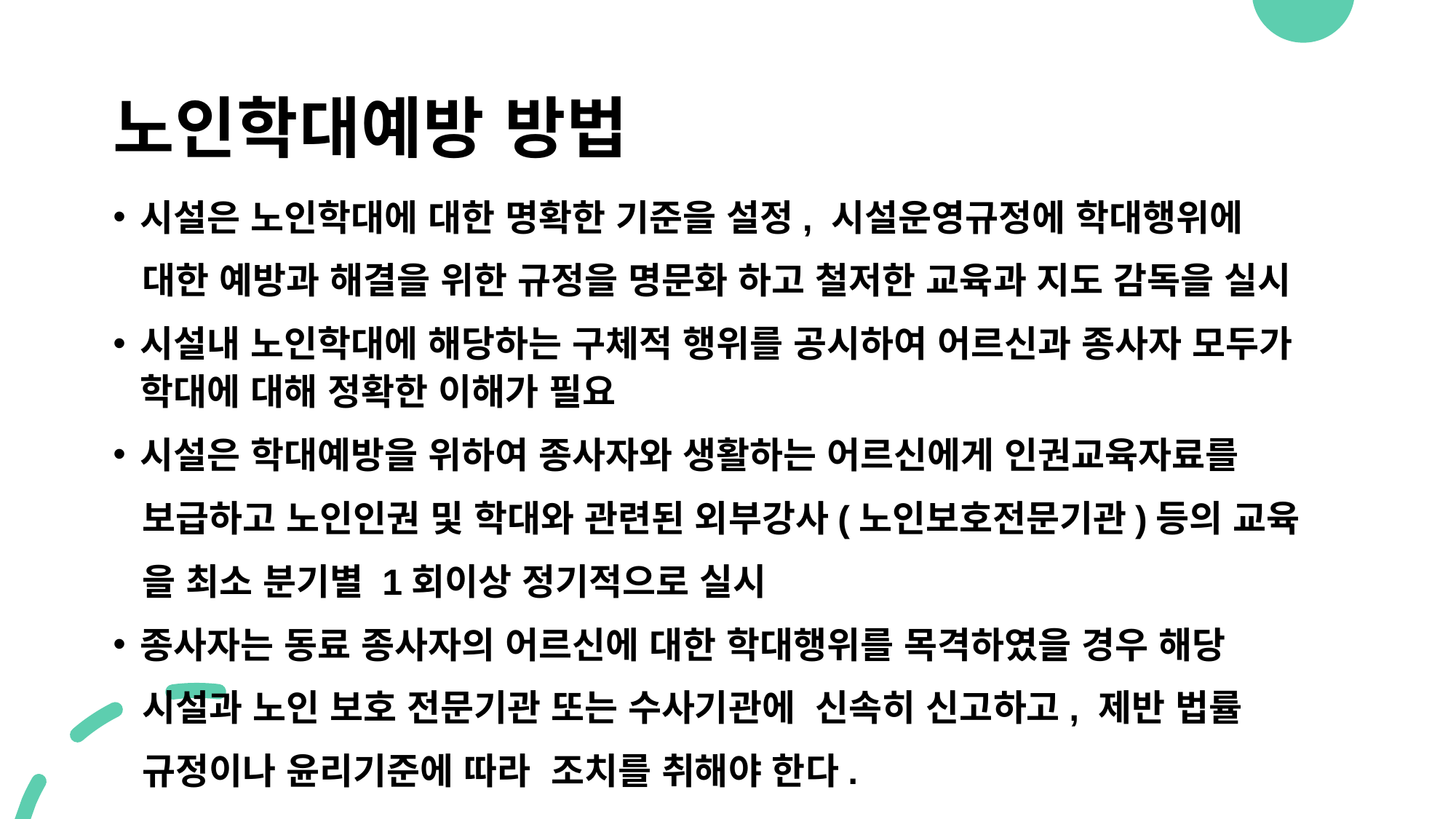

# 노인학대예방 방법
시설은 노인학대에 대한 명확한 기준을 설정, 시설운영규정에 학대행위에
  대한 예방과 해결을 위한 규정을 명문화 하고 철저한 교육과 지도 감독을 실시
시설내 노인학대에 해당하는 구체적 행위를 공시하여 어르신과 종사자 모두가 학대에 대해 정확한 이해가 필요
시설은 학대예방을 위하여 종사자와 생활하는 어르신에게 인권교육자료를
  보급하고 노인인권 및 학대와 관련된 외부강사(노인보호전문기관)등의 교육
  을 최소 분기별 1회이상 정기적으로 실시
종사자는 동료 종사자의 어르신에 대한 학대행위를 목격하였을 경우 해당
  시설과 노인 보호 전문기관 또는 수사기관에  신속히 신고하고, 제반 법률
  규정이나 윤리기준에 따라  조치를 취해야 한다.